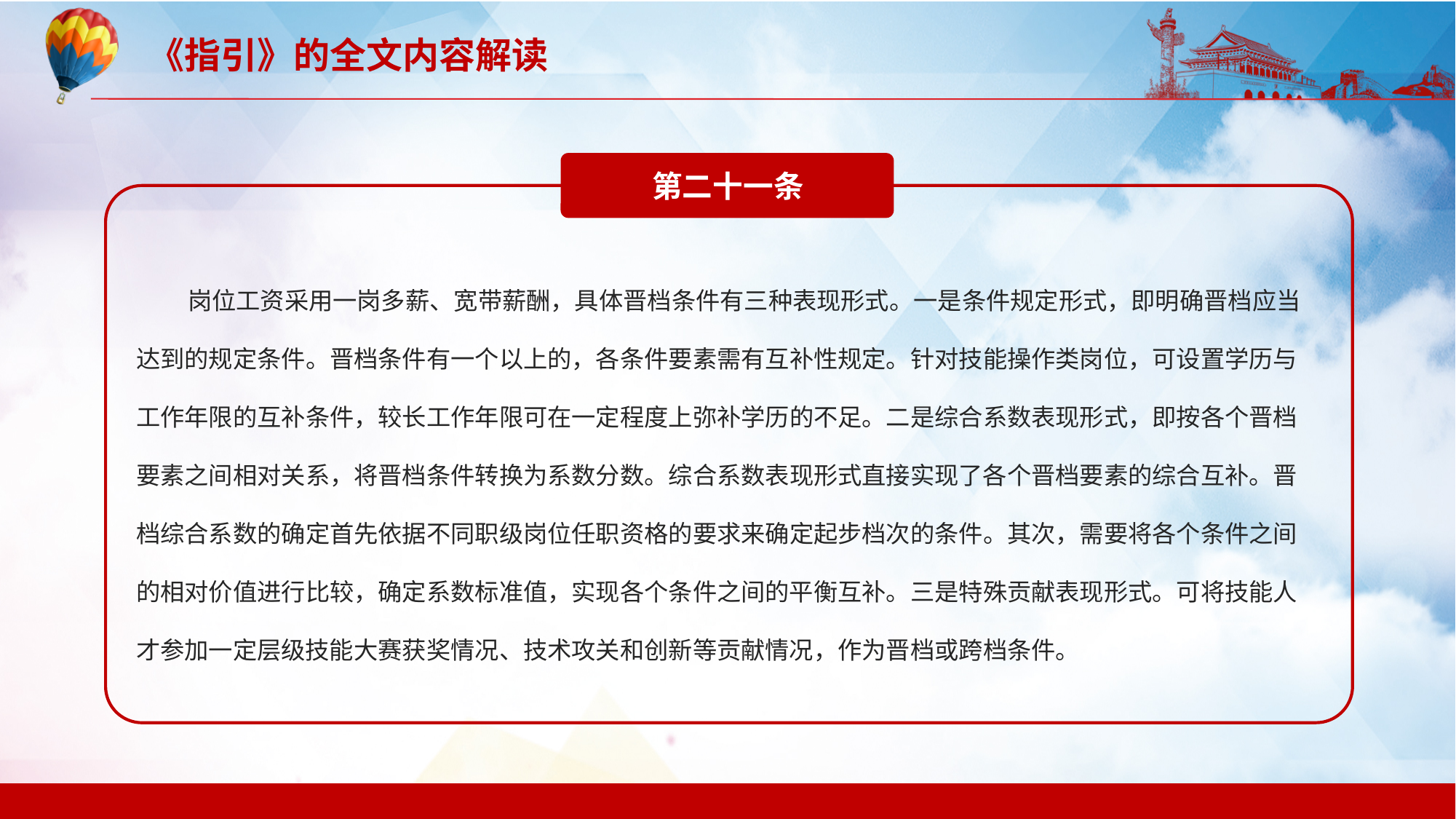

第二十一条

岗位工资采用一岗多薪、宽带薪酬，具体晋档条件有三种表现形式。一是条件规定形式，即明确晋档应当达到的规定条件。晋档条件有一个以上的，各条件要素需有互补性规定。针对技能操作类岗位，可设置学历与工作年限的互补条件，较长工作年限可在一定程度上弥补学历的不足。二是综合系数表现形式，即按各个晋档要素之间相对关系，将晋档条件转换为系数分数。综合系数表现形式直接实现了各个晋档要素的综合互补。晋档综合系数的确定首先依据不同职级岗位任职资格的要求来确定起步档次的条件。其次，需要将各个条件之间的相对价值进行比较，确定系数标准值，实现各个条件之间的平衡互补。三是特殊贡献表现形式。可将技能人才参加一定层级技能大赛获奖情况、技术攻关和创新等贡献情况，作为晋档或跨档条件。